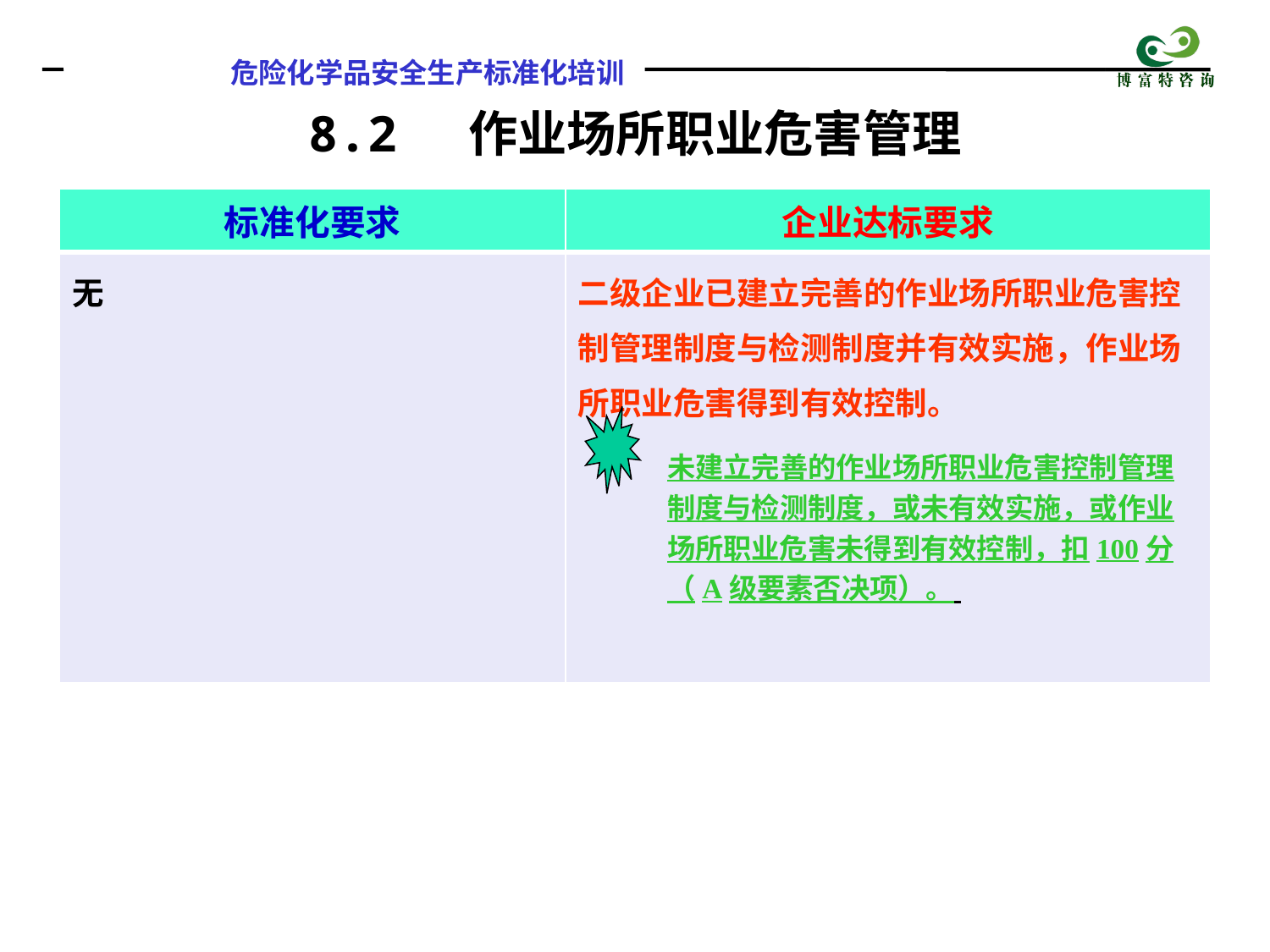

8.2  作业场所职业危害管理
| 标准化要求 | 企业达标要求 |
| --- | --- |
| 无 | 二级企业已建立完善的作业场所职业危害控制管理制度与检测制度并有效实施，作业场所职业危害得到有效控制。 |

未建立完善的作业场所职业危害控制管理制度与检测制度，或未有效实施，或作业场所职业危害未得到有效控制，扣100分（A级要素否决项）。